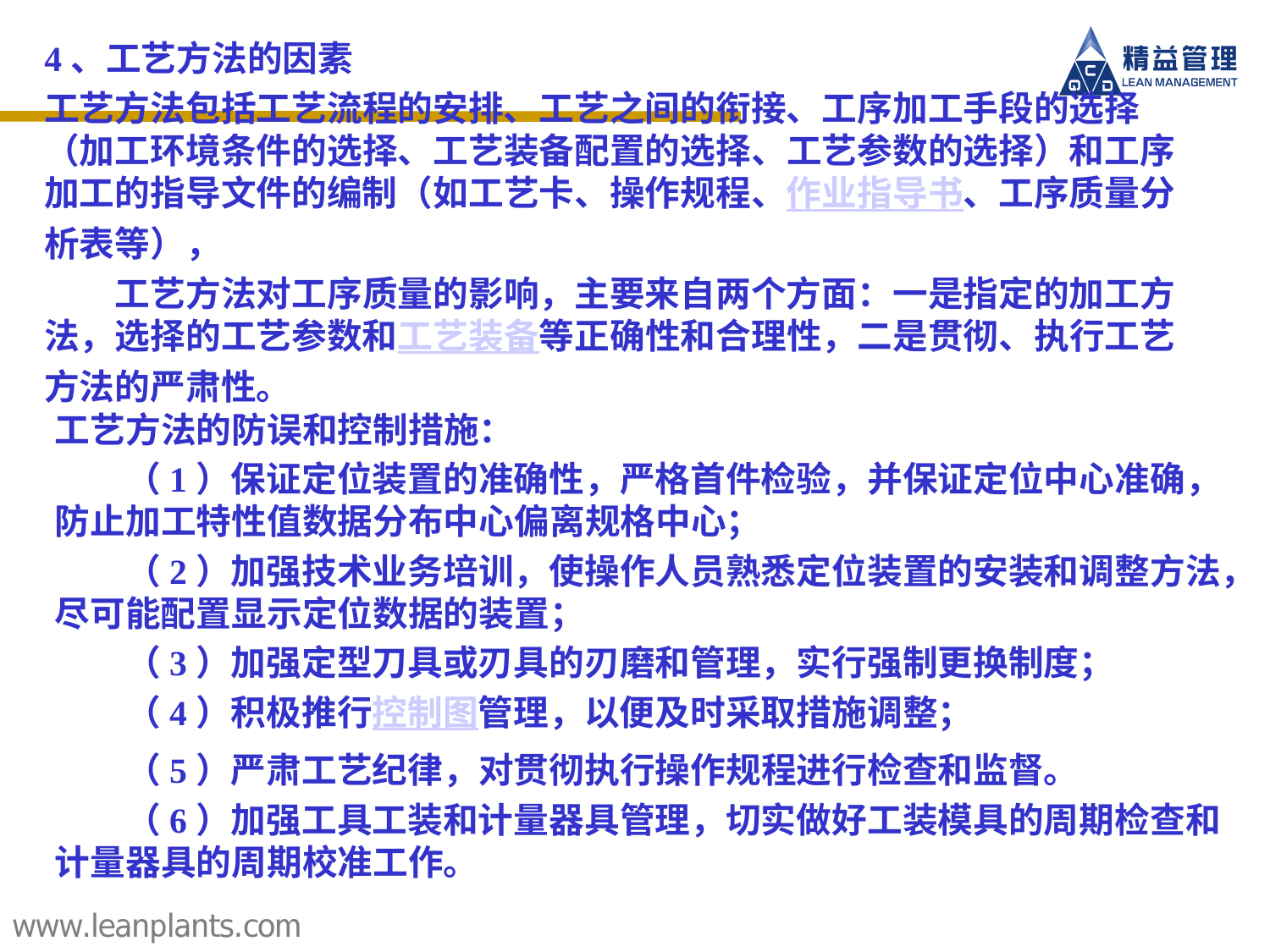

4、工艺方法的因素
工艺方法包括工艺流程的安排、工艺之间的衔接、工序加工手段的选择（加工环境条件的选择、工艺装备配置的选择、工艺参数的选择）和工序加工的指导文件的编制（如工艺卡、操作规程、作业指导书、工序质量分析表等），
　　工艺方法对工序质量的影响，主要来自两个方面：一是指定的加工方法，选择的工艺参数和工艺装备等正确性和合理性，二是贯彻、执行工艺方法的严肃性。
工艺方法的防误和控制措施：
　　（1）保证定位装置的准确性，严格首件检验，并保证定位中心准确，防止加工特性值数据分布中心偏离规格中心；
　　（2）加强技术业务培训，使操作人员熟悉定位装置的安装和调整方法，尽可能配置显示定位数据的装置；
　　（3）加强定型刀具或刃具的刃磨和管理，实行强制更换制度；
　　（4）积极推行控制图管理，以便及时采取措施调整；
　　（5）严肃工艺纪律，对贯彻执行操作规程进行检查和监督。
　　（6）加强工具工装和计量器具管理，切实做好工装模具的周期检查和计量器具的周期校准工作。